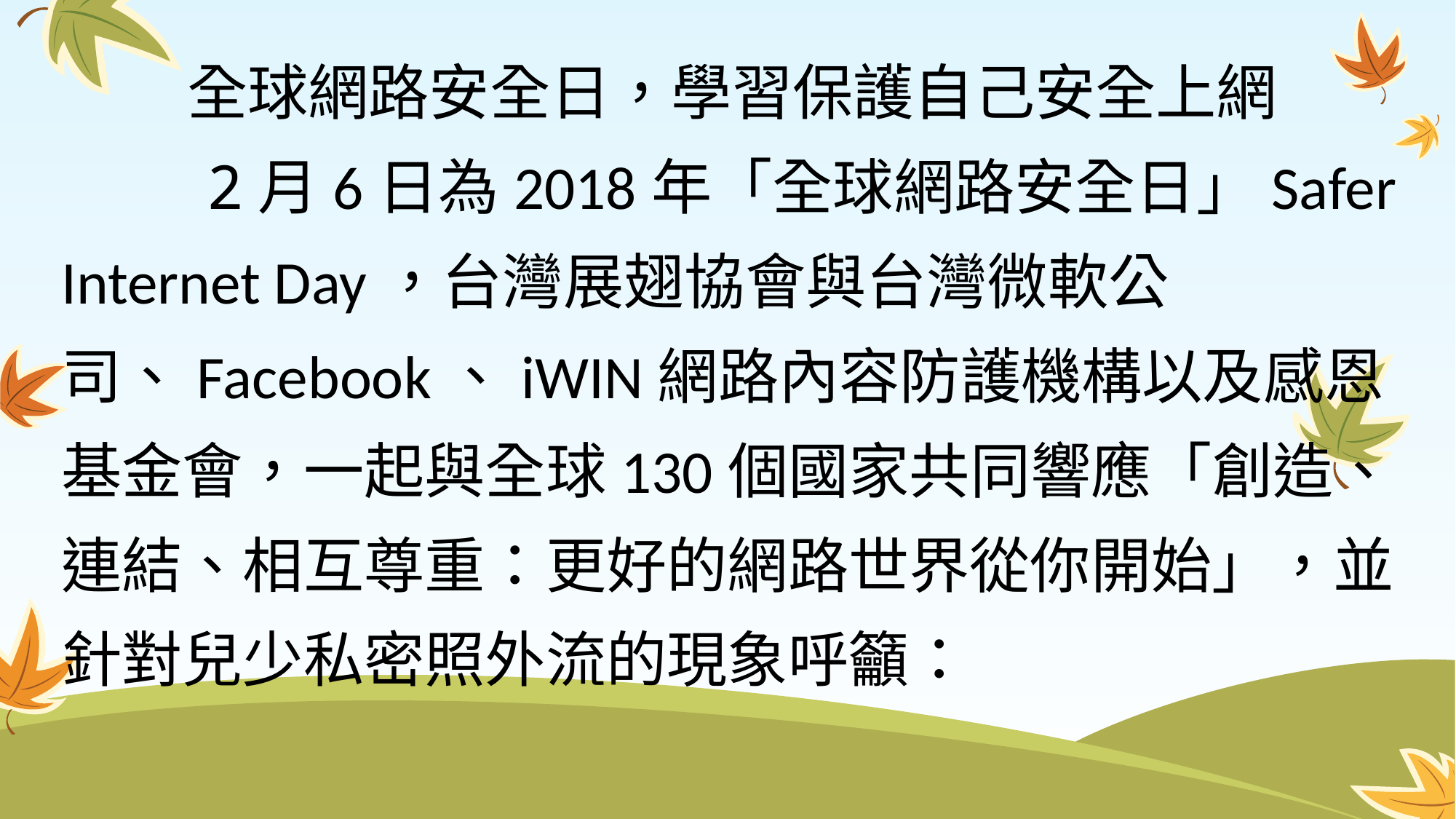

全球網路安全日，學習保護自己安全上網
    2月6日為2018年「全球網路安全日」Safer Internet Day，台灣展翅協會與台灣微軟公司、Facebook、iWIN網路內容防護機構以及感恩基金會，一起與全球130個國家共同響應「創造、連結、相互尊重：更好的網路世界從你開始」，並針對兒少私密照外流的現象呼籲：